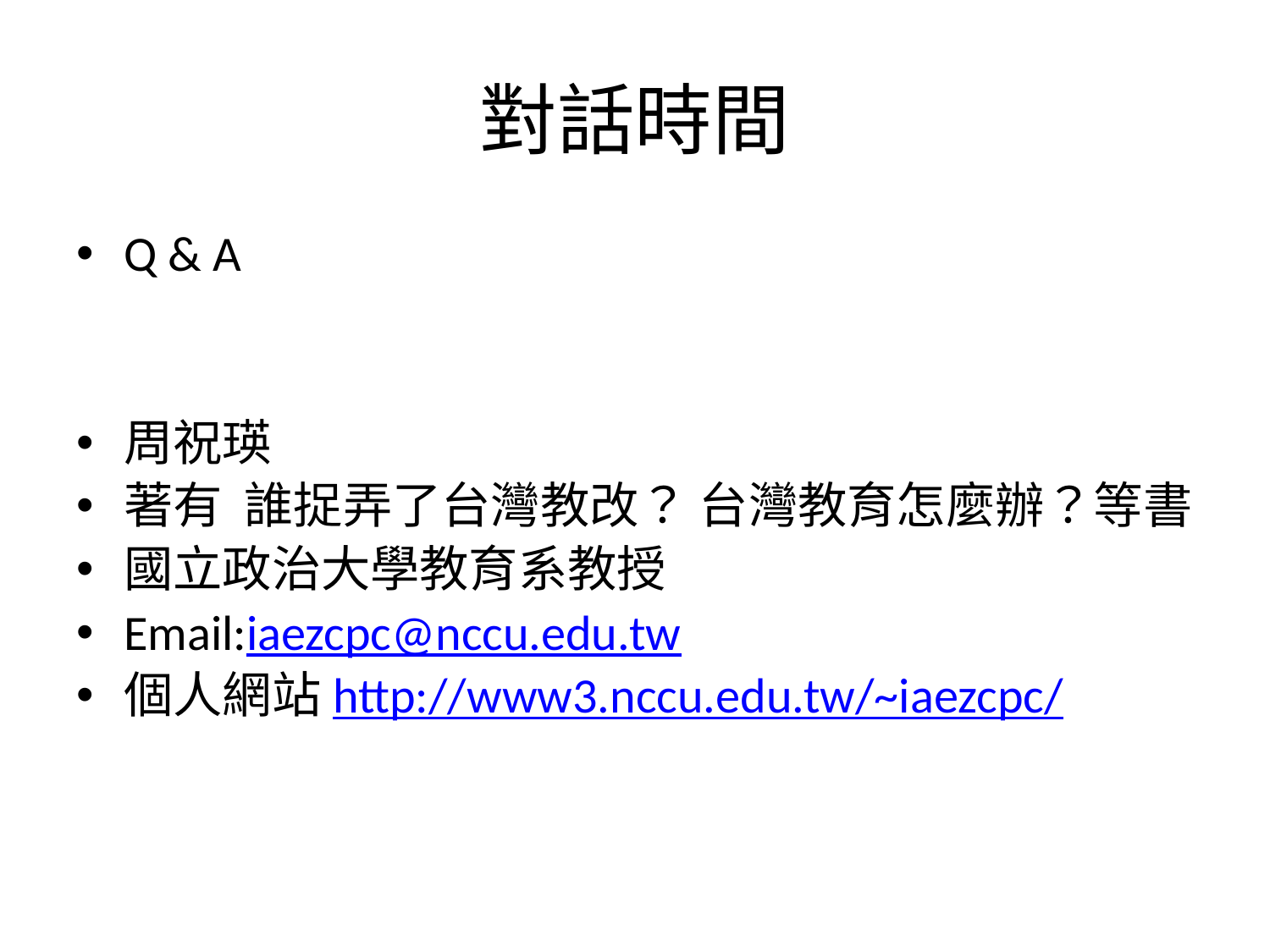

# 對話時間
Q & A

周祝瑛
著有  誰捉弄了台灣教改？ 台灣教育怎麼辦？等書
國立政治大學教育系教授
Email:iaezcpc@nccu.edu.tw
個人網站http://www3.nccu.edu.tw/~iaezcpc/